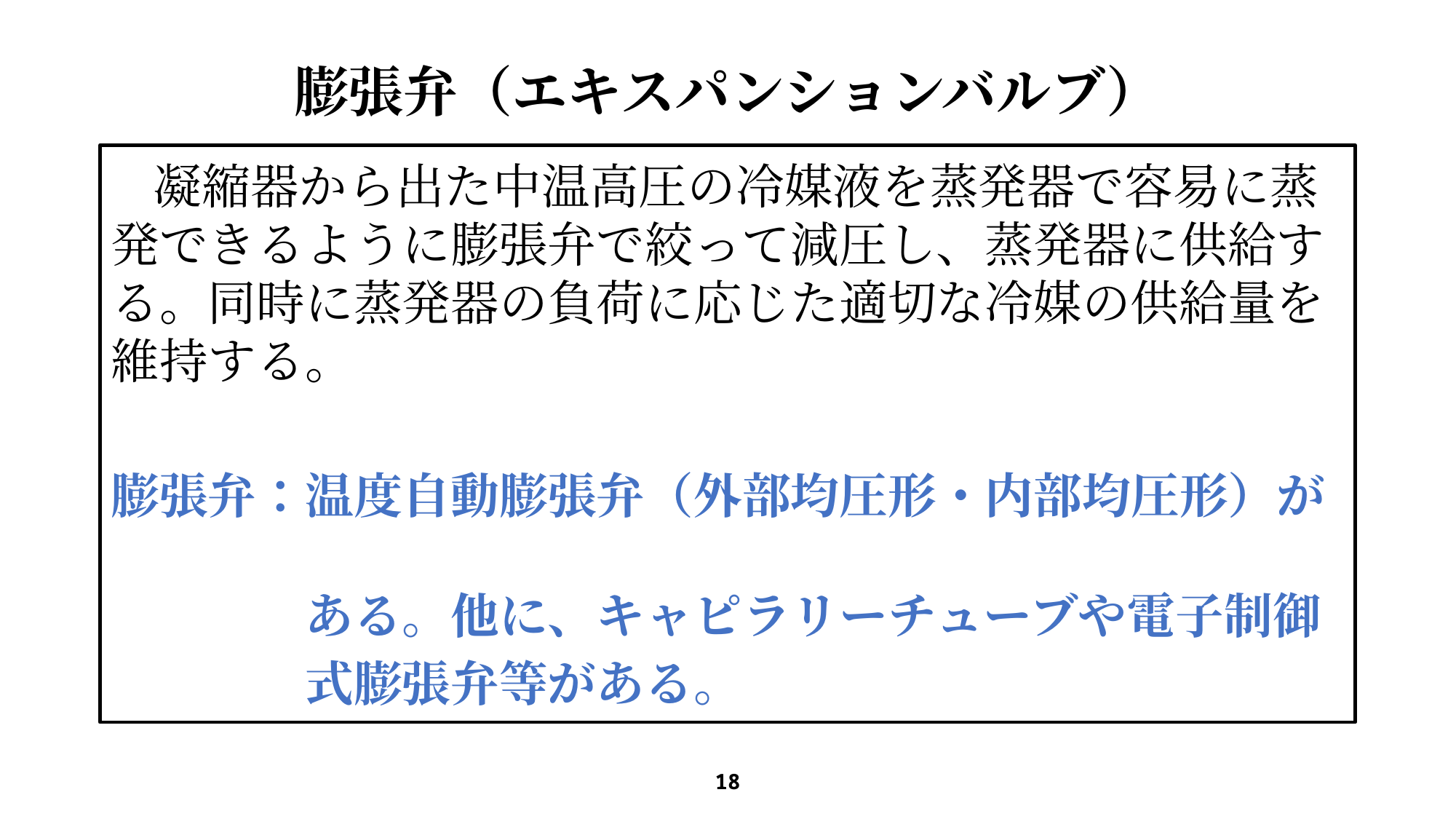

# 膨張弁（エキスパンションバルブ）
　凝縮器から出た中温高圧の冷媒液を蒸発器で容易に蒸発できるように膨張弁で絞って減圧し、蒸発器に供給する。同時に蒸発器の負荷に応じた適切な冷媒の供給量を維持する。

膨張弁：温度自動膨張弁（外部均圧形・内部均圧形）が
　　　　ある。他に、キャピラリーチューブや電子制御
　　　　式膨張弁等がある。
18